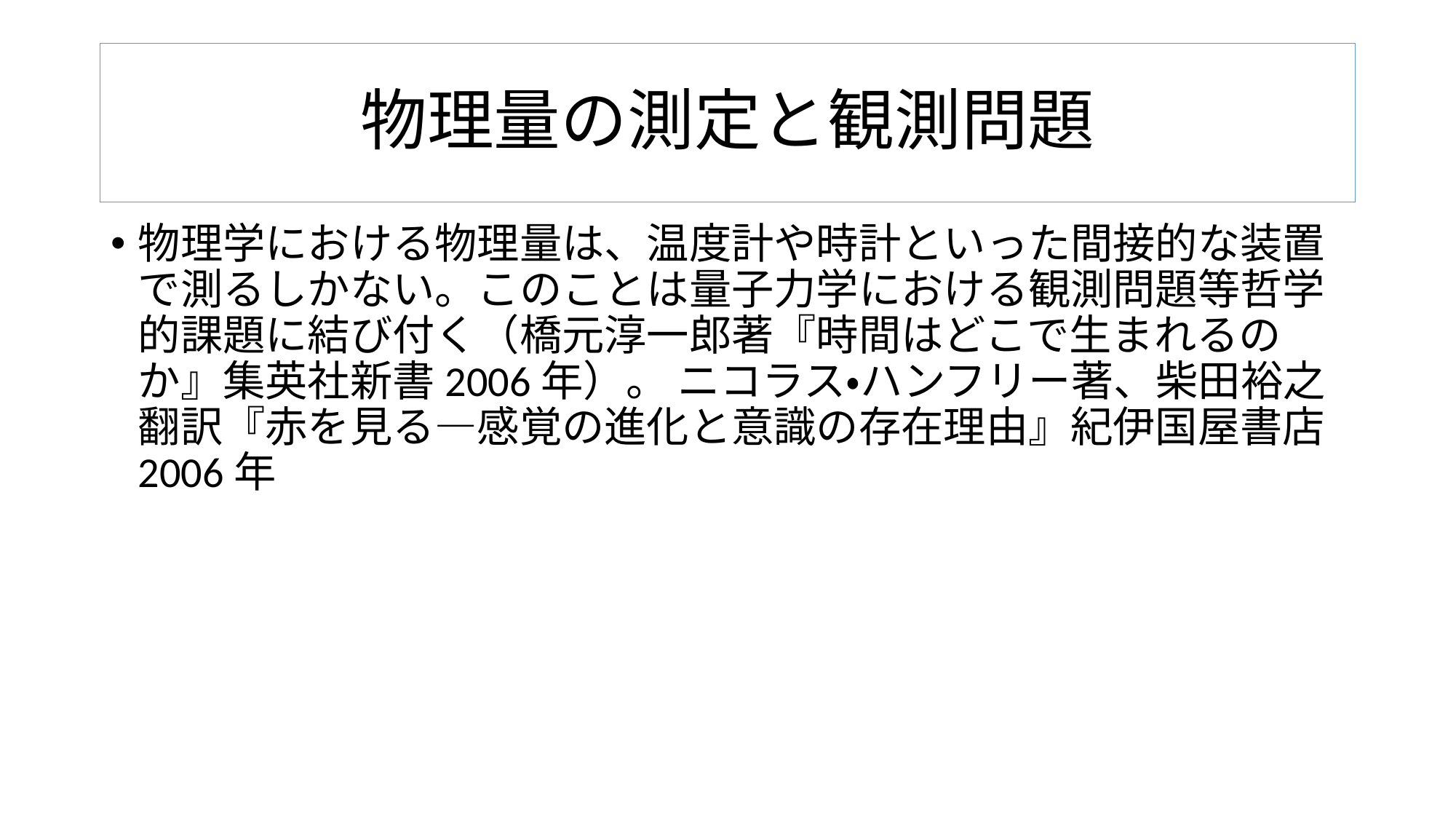

# 物理量の測定と観測問題
物理学における物理量は、温度計や時計といった間接的な装置で測るしかない。このことは量子力学における観測問題等哲学的課題に結び付く（橋元淳一郎著『時間はどこで生まれるのか』集英社新書2006年）。 ニコラス・ハンフリー著、柴田裕之翻訳『赤を見る―感覚の進化と意識の存在理由』紀伊国屋書店2006年